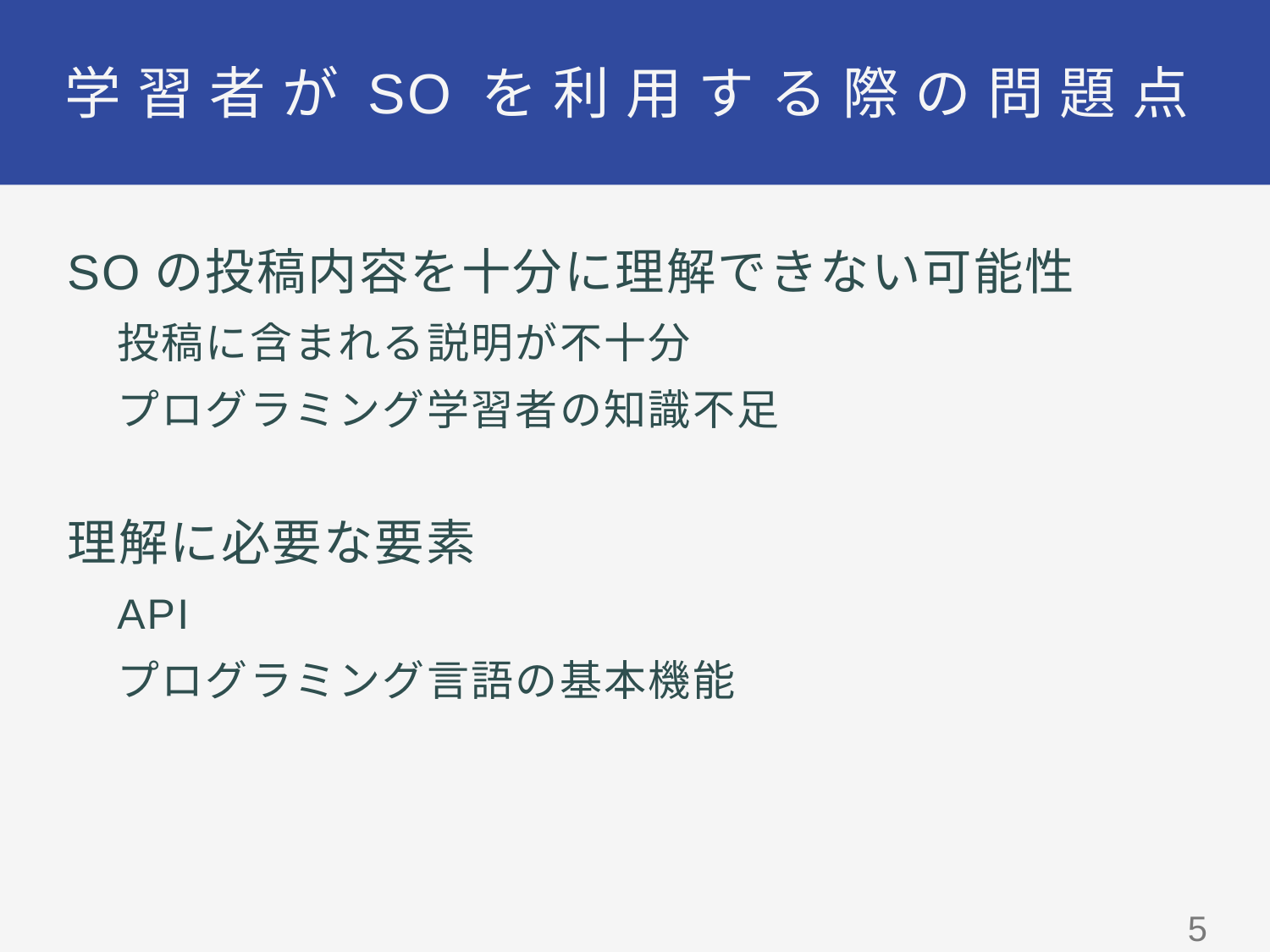

# 学習者がSOを利用する際の問題点
SOの投稿内容を十分に理解できない可能性
投稿に含まれる説明が不十分
プログラミング学習者の知識不足

理解に必要な要素
API
プログラミング言語の基本機能

5